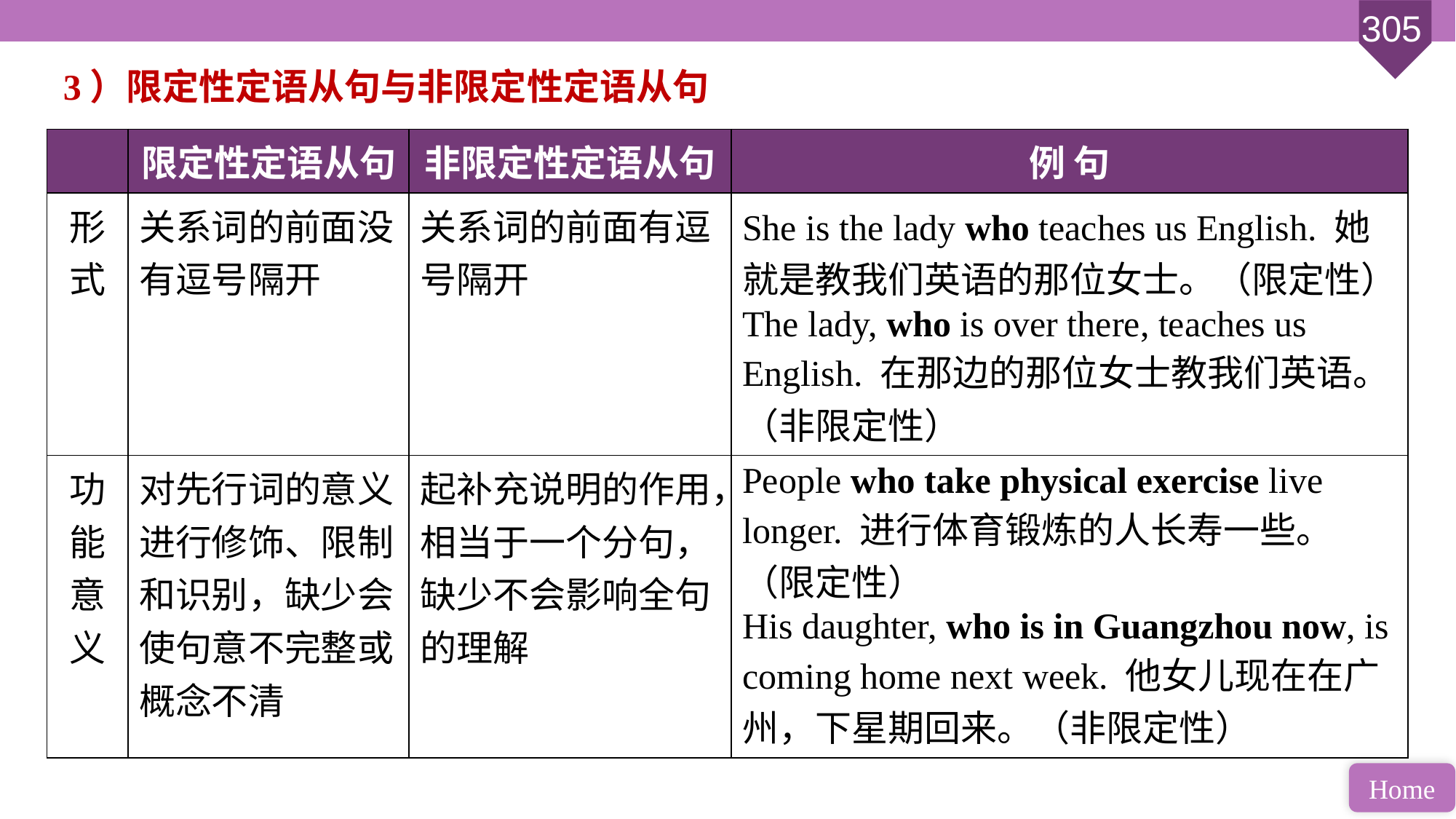

3）限定性定语从句与非限定性定语从句
|  | 限定性定语从句 | 非限定性定语从句 | 例 句 |
| --- | --- | --- | --- |
| 形式 | 关系词的前面没有逗号隔开 | 关系词的前面有逗号隔开 | She is the lady who teaches us English. 她就是教我们英语的那位女士。（限定性） The lady, who is over there, teaches us English. 在那边的那位女士教我们英语。（非限定性） |
| 功 能 意义 | 对先行词的意义进行修饰、限制和识别，缺少会使句意不完整或概念不清 | 起补充说明的作用，相当于一个分句，缺少不会影响全句的理解 | People who take physical exercise live longer. 进行体育锻炼的人长寿一些。（限定性） His daughter, who is in Guangzhou now, is coming home next week. 他女儿现在在广州，下星期回来。（非限定性） |